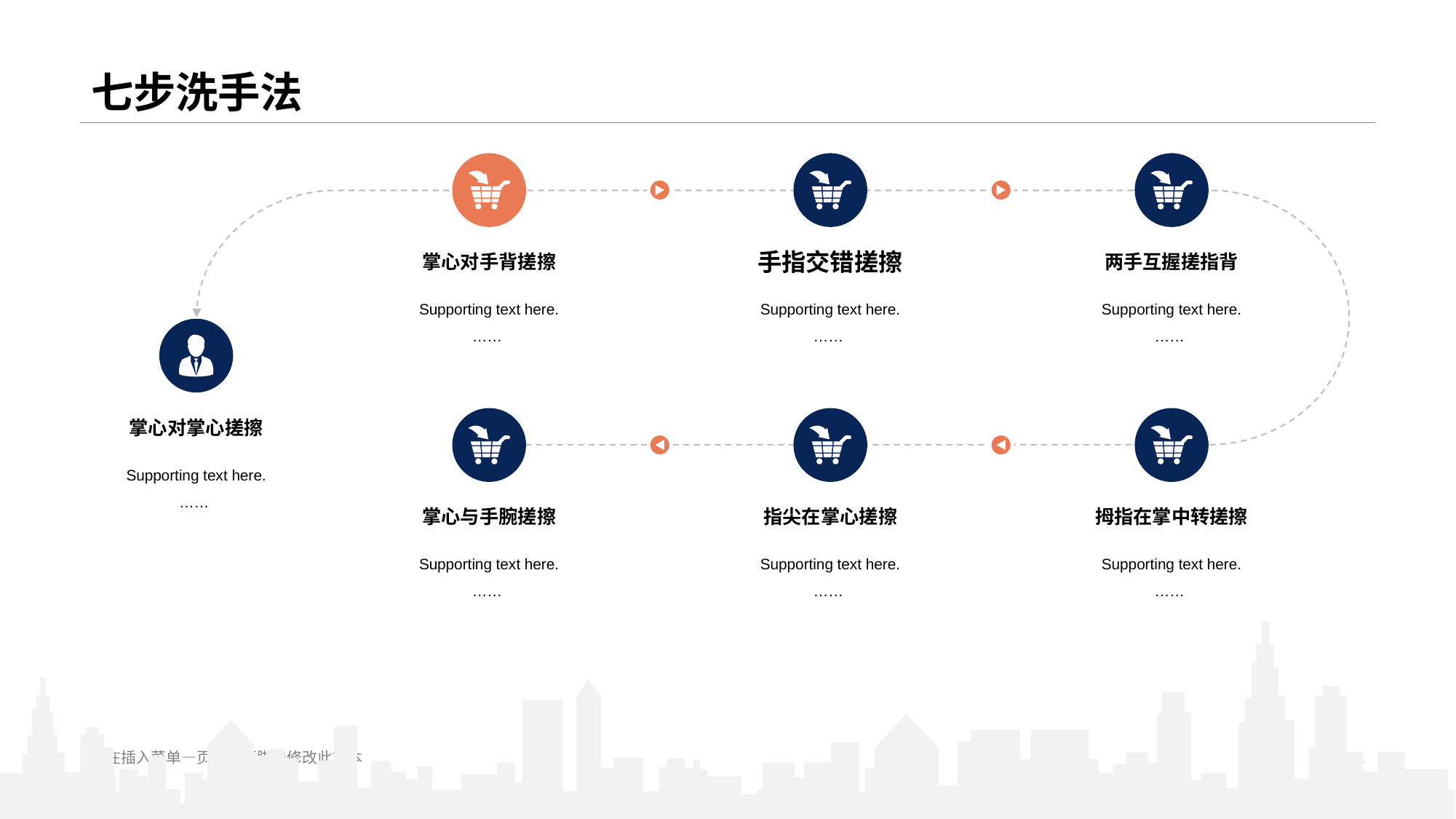

# 七步洗手法

掌心对手背搓擦
Supporting text here.
 ……
手指交错搓擦
Supporting text here.
 ……
两手互握搓指背
Supporting text here.
 ……

掌心对掌心搓擦
Supporting text here.
 ……

掌心与手腕搓擦
Supporting text here.
 ……
指尖在掌心搓擦
Supporting text here.
 ……
拇指在掌中转搓擦
Supporting text here.
 ……

请在插入菜单—页眉和页脚中修改此文本
11